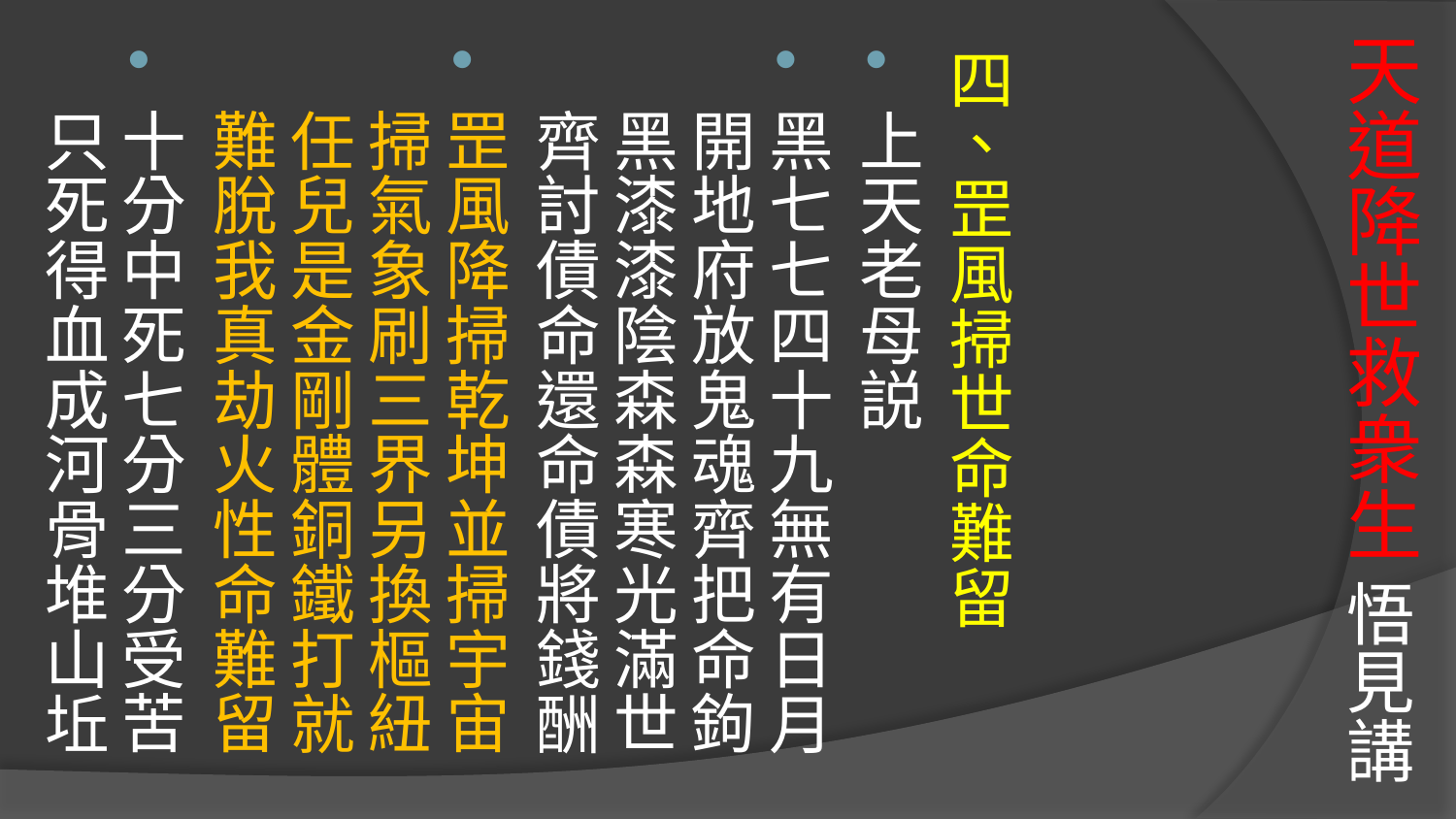

# 天道降世救衆生 悟見講
四、罡風掃世命難留
上天老母説
黑七七四十九無有日月
開地府放鬼魂齊把命鉤
黑漆漆陰森森寒光滿世 
齊討債命還命債將錢酬
罡風降掃乾坤並掃宇宙 
掃氣象刷三界另換樞紐
任兒是金剛體銅鐵打就
難脫我真劫火性命難留
十分中死七分三分受苦 
只死得血成河骨堆山坵